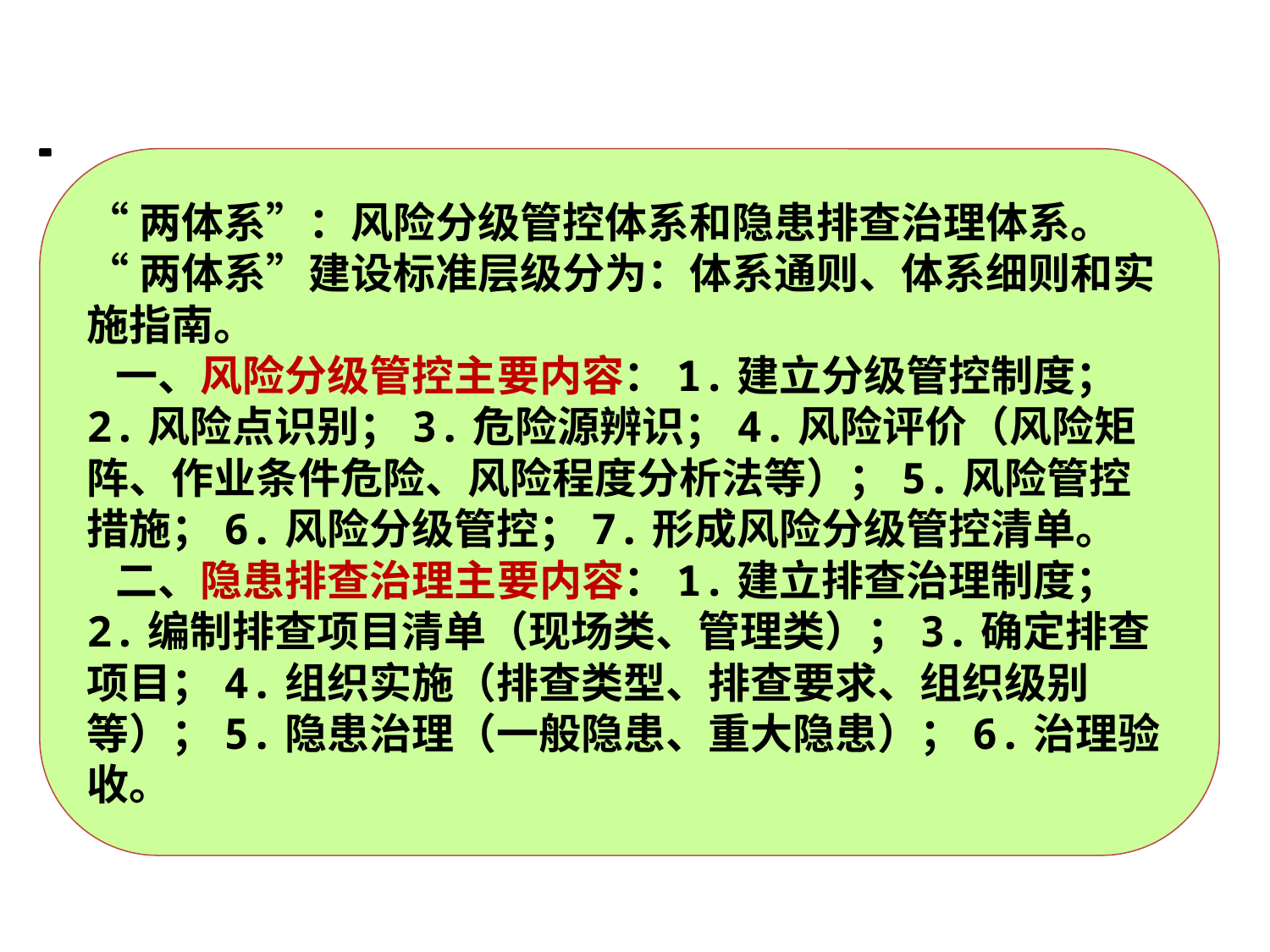

“两体系”：风险分级管控体系和隐患排查治理体系。
“两体系”建设标准层级分为：体系通则、体系细则和实施指南。
  一、风险分级管控主要内容：1.建立分级管控制度；2.风险点识别；3.危险源辨识；4.风险评价（风险矩阵、作业条件危险、风险程度分析法等）；5.风险管控措施；6.风险分级管控；7.形成风险分级管控清单。
  二、隐患排查治理主要内容：1.建立排查治理制度；2.编制排查项目清单（现场类、管理类）；3.确定排查项目；4.组织实施（排查类型、排查要求、组织级别等）；5.隐患治理（一般隐患、重大隐患）；6.治理验收。

2017年11月 莱芜